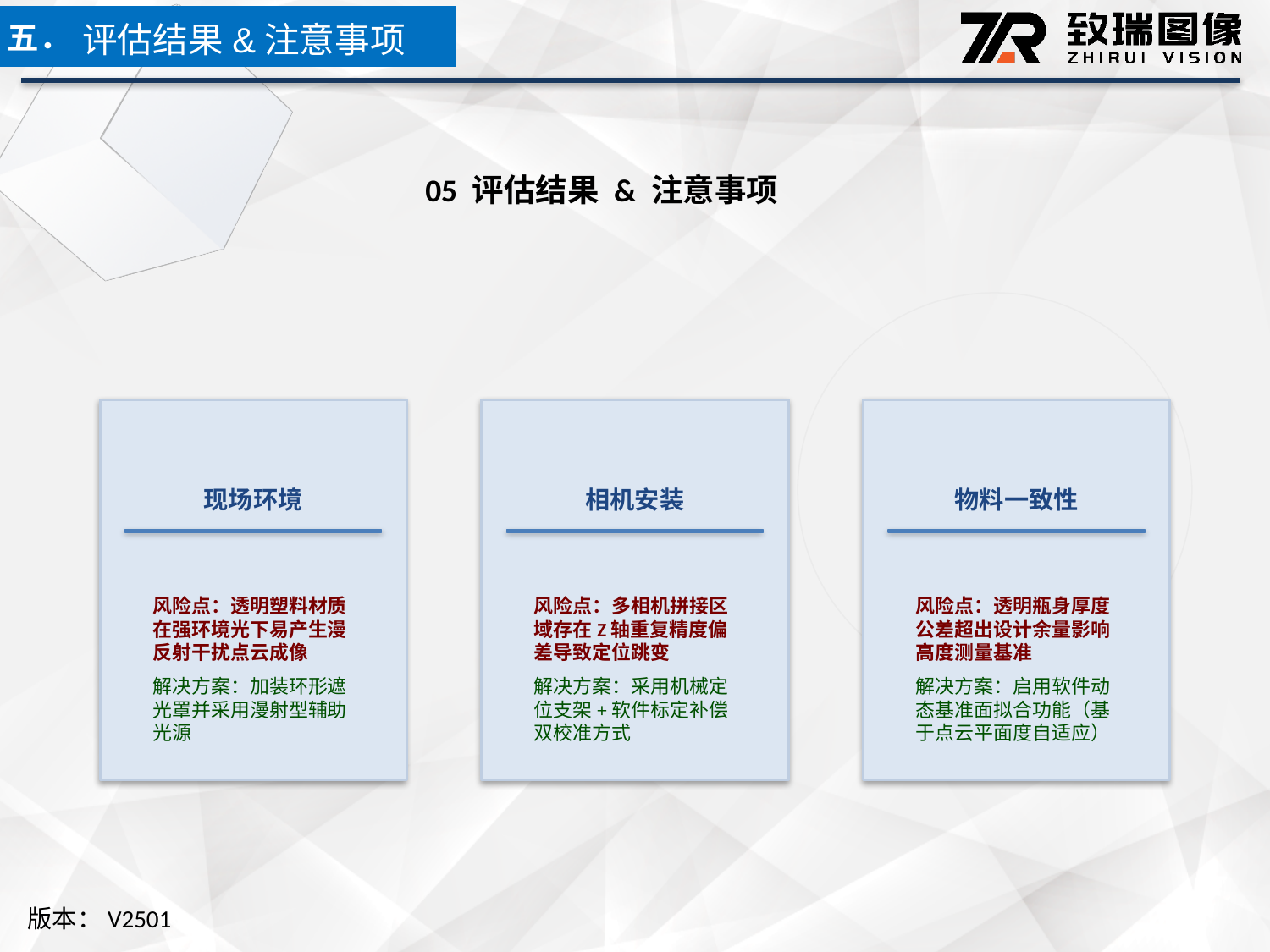

五．
评估结果&注意事项

05 评估结果 & 注意事项

现场环境

相机安装

物料一致性

风险点：透明塑料材质在强环境光下易产生漫反射干扰点云成像
解决方案：加装环形遮光罩并采用漫射型辅助光源

风险点：多相机拼接区域存在Z轴重复精度偏差导致定位跳变
解决方案：采用机械定位支架+软件标定补偿双校准方式

风险点：透明瓶身厚度公差超出设计余量影响高度测量基准
解决方案：启用软件动态基准面拟合功能（基于点云平面度自适应）